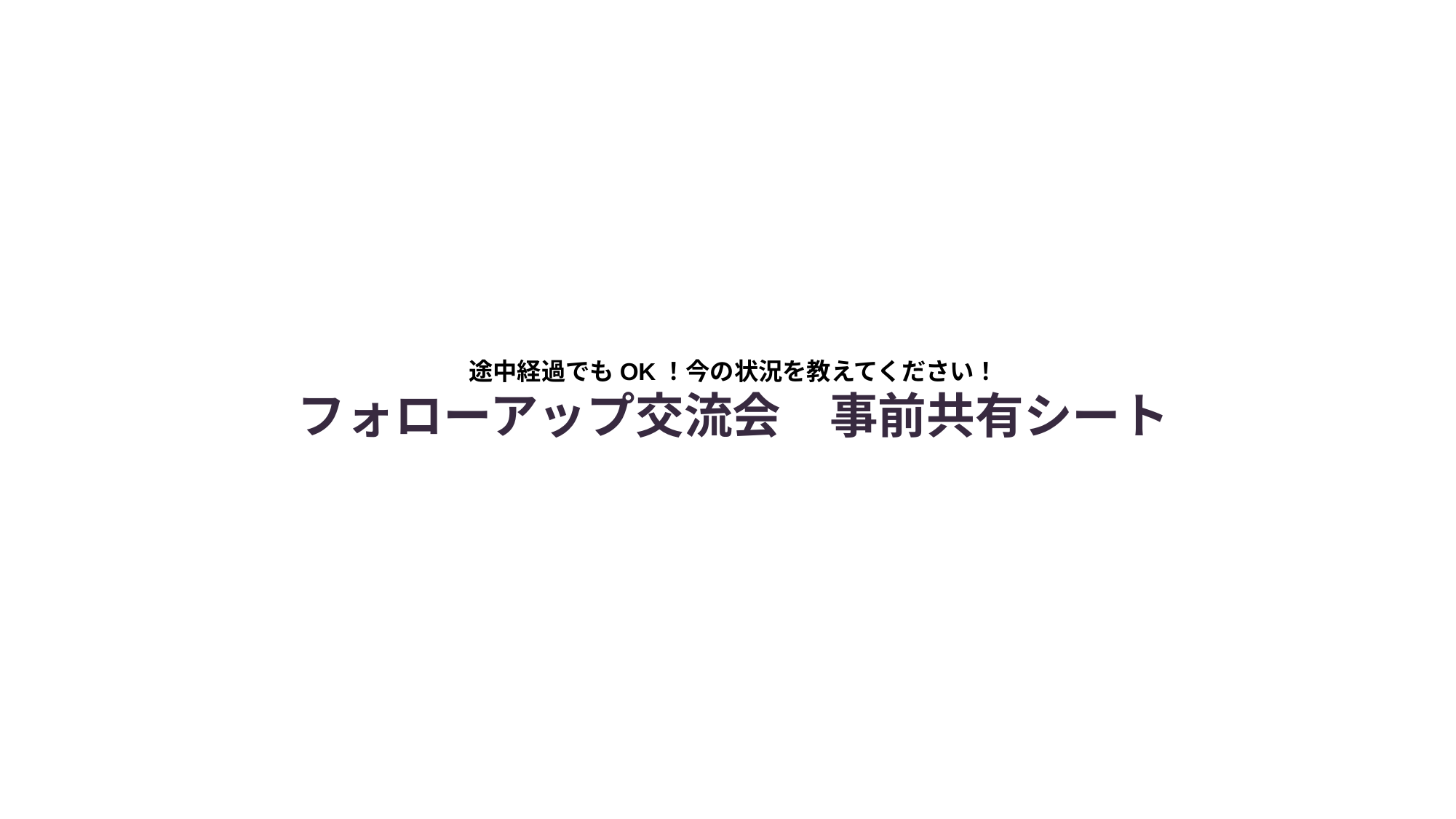

途中経過でもOK！今の状況を教えてください！
フォローアップ交流会　事前共有シート